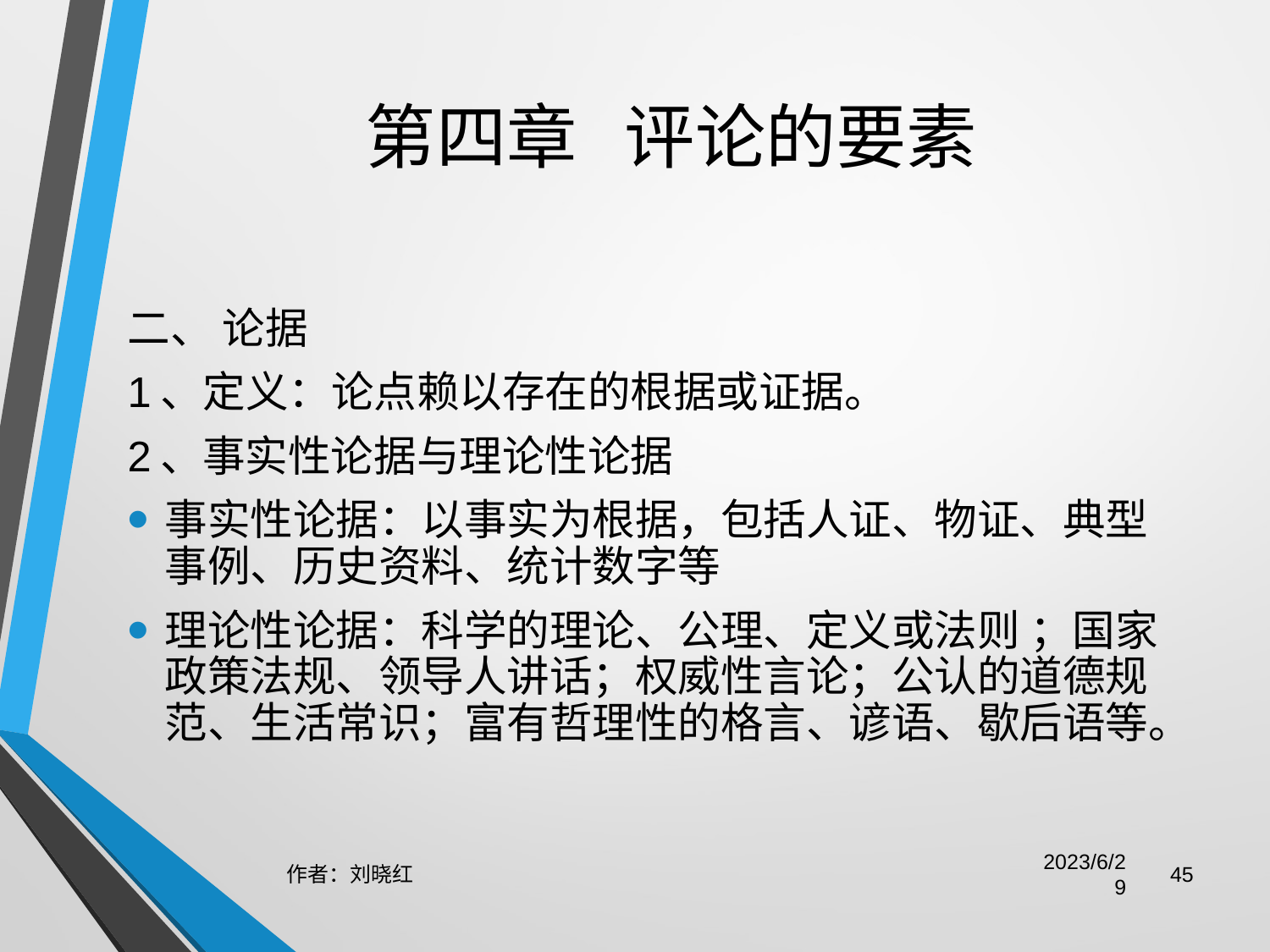

# 第四章   评论的要素
二、 论据
1、定义：论点赖以存在的根据或证据。
2、事实性论据与理论性论据
事实性论据：以事实为根据，包括人证、物证、典型事例、历史资料、统计数字等
理论性论据：科学的理论、公理、定义或法则 ；国家政策法规、领导人讲话；权威性言论；公认的道德规范、生活常识；富有哲理性的格言、谚语、歇后语等。
作者：刘晓红
2023/6/29
45